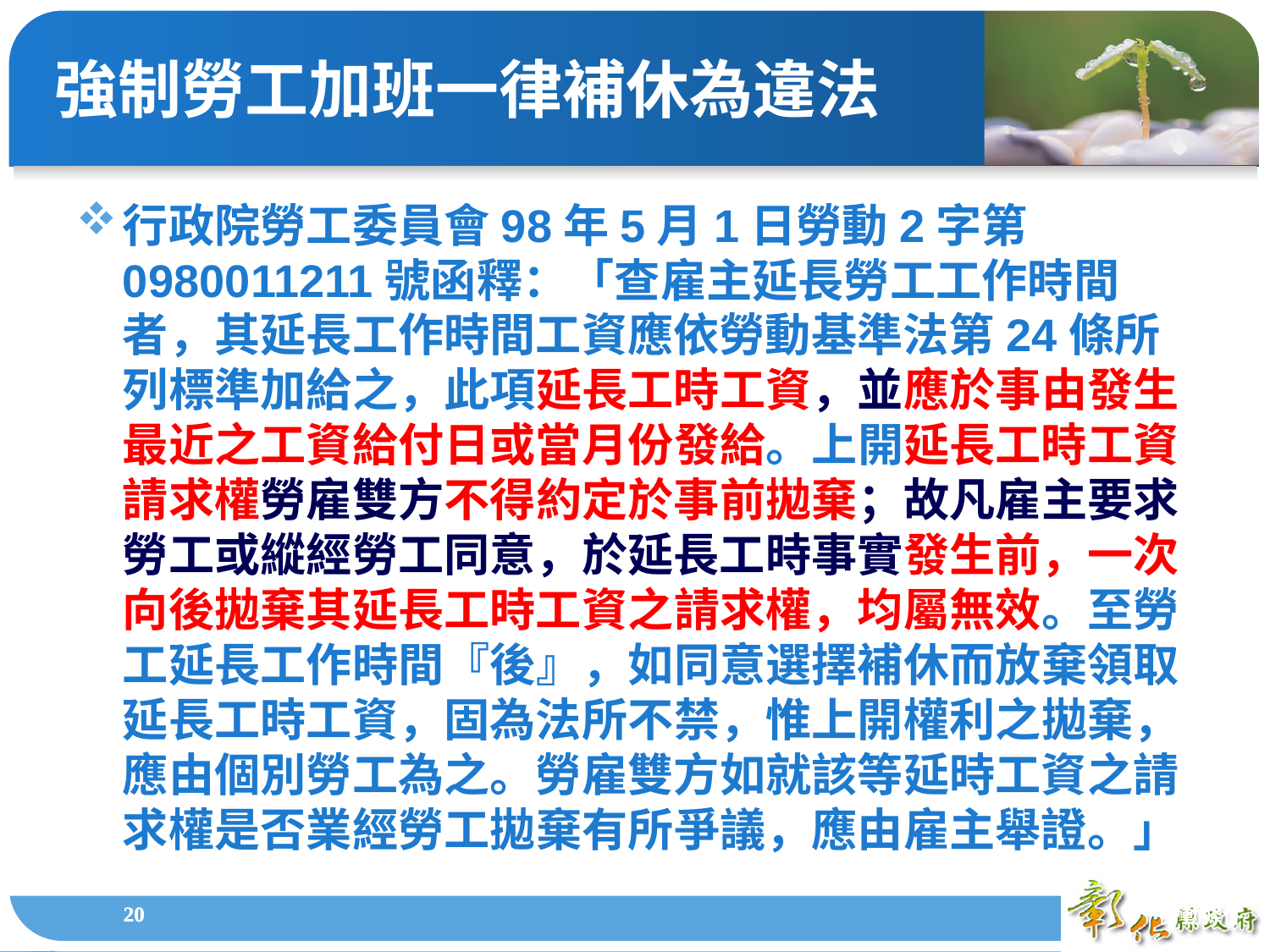

強制勞工加班一律補休為違法
行政院勞工委員會98年5月1日勞動2字第0980011211號函釋：「查雇主延長勞工工作時間者，其延長工作時間工資應依勞動基準法第24條所列標準加給之，此項延長工時工資，並應於事由發生最近之工資給付日或當月份發給。上開延長工時工資請求權勞雇雙方不得約定於事前拋棄；故凡雇主要求勞工或縱經勞工同意，於延長工時事實發生前，一次向後拋棄其延長工時工資之請求權，均屬無效。至勞工延長工作時間『後』，如同意選擇補休而放棄領取延長工時工資，固為法所不禁，惟上開權利之拋棄，應由個別勞工為之。勞雇雙方如就該等延時工資之請求權是否業經勞工拋棄有所爭議，應由雇主舉證。」

20
20
勞動條件